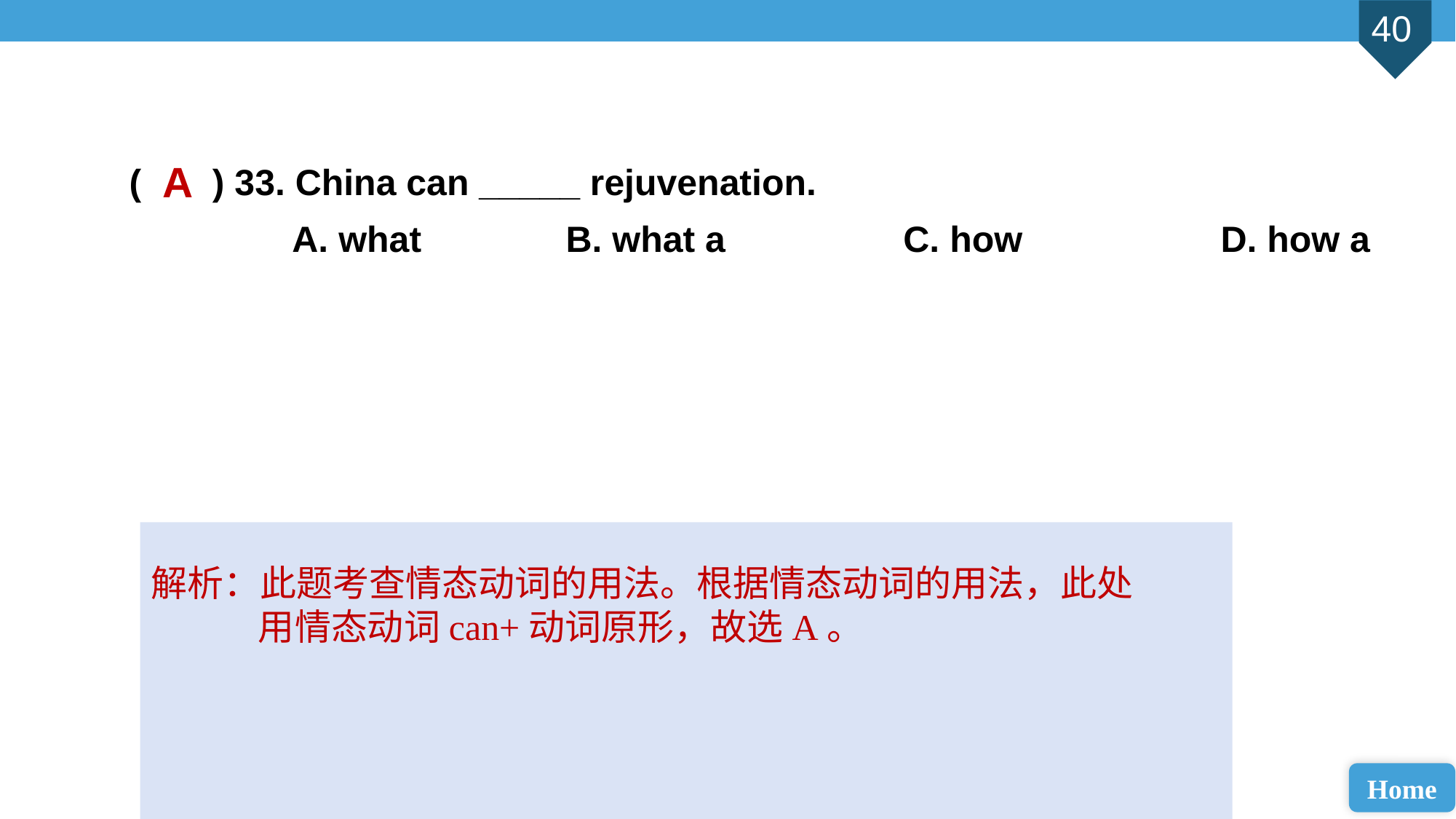

(       ) 33. China can _____ rejuvenation.
                A. what 		B. what a		 C. how 		D. how a
A

解析：此题考查情态动词的用法。根据情态动词的用法，此处用情态动词can+动词原形，故选A。